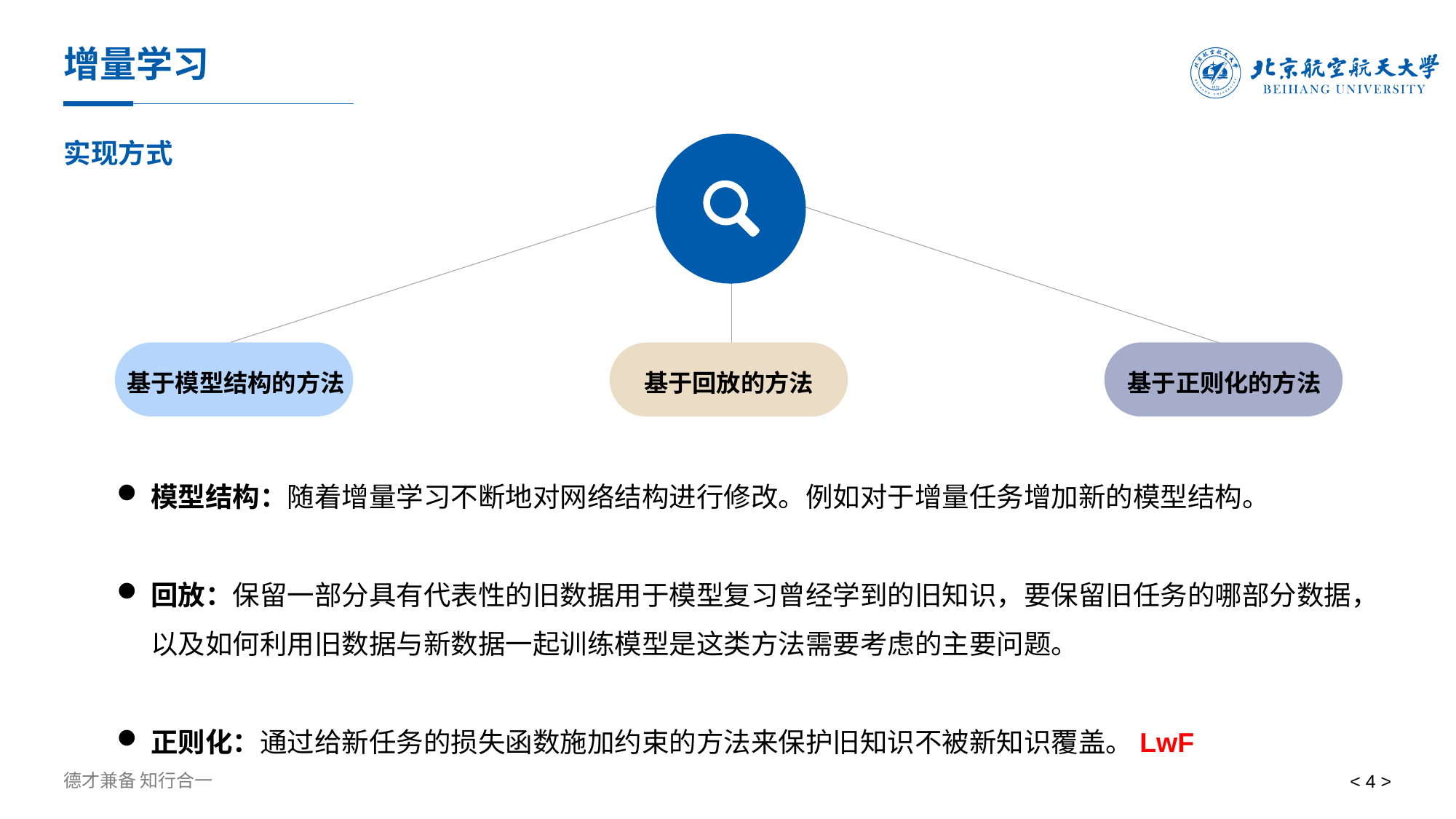

增量学习
# 实现方式

基于正则化的方法
基于模型结构的方法
基于回放的方法
模型结构：随着增量学习不断地对网络结构进行修改。例如对于增量任务增加新的模型结构。

回放：保留一部分具有代表性的旧数据用于模型复习曾经学到的旧知识，要保留旧任务的哪部分数据，以及如何利用旧数据与新数据一起训练模型是这类方法需要考虑的主要问题。

正则化：通过给新任务的损失函数施加约束的方法来保护旧知识不被新知识覆盖。LwF
< 4 >